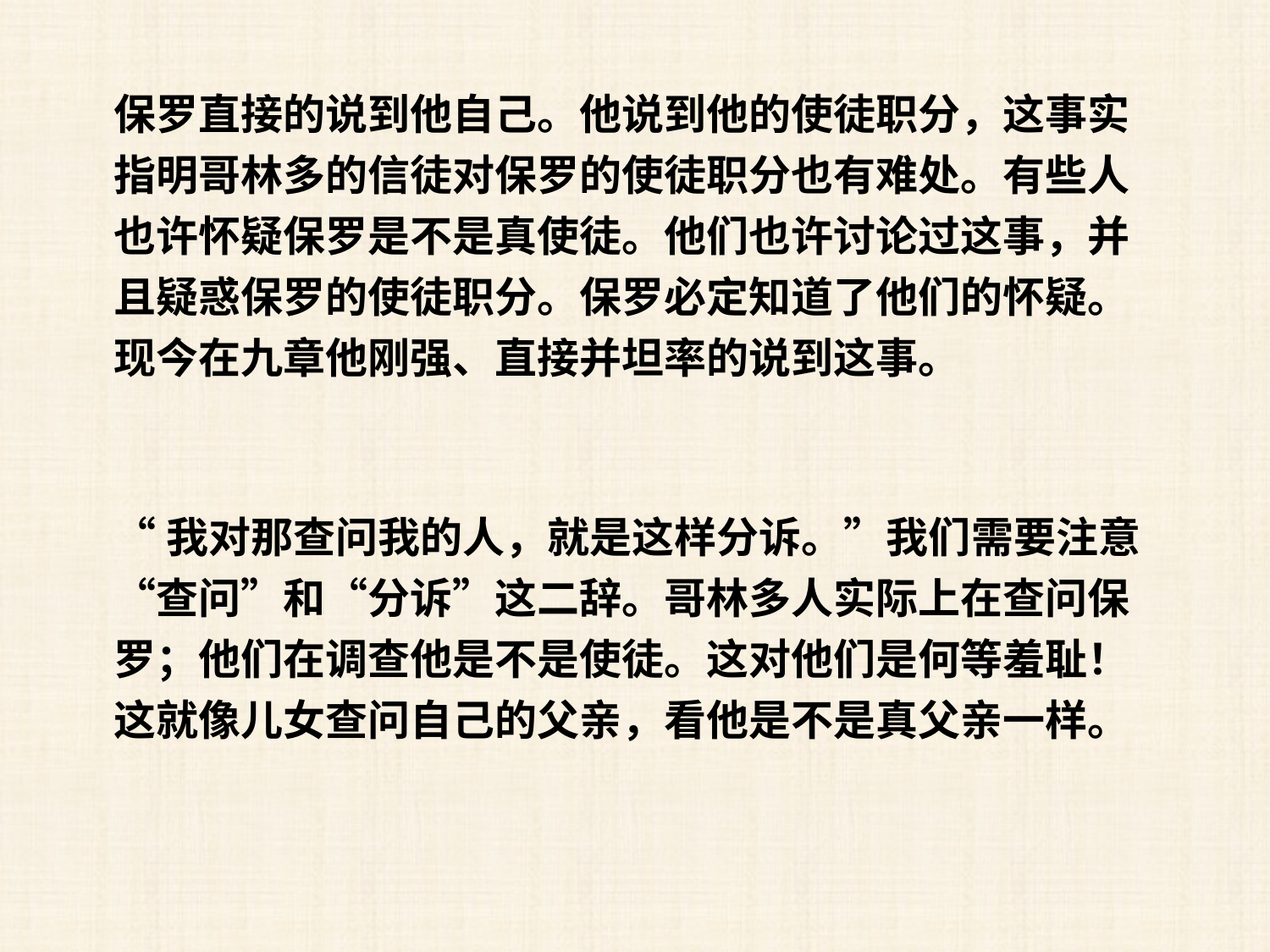

保罗直接的说到他自己。他说到他的使徒职分，这事实指明哥林多的信徒对保罗的使徒职分也有难处。有些人也许怀疑保罗是不是真使徒。他们也许讨论过这事，并且疑惑保罗的使徒职分。保罗必定知道了他们的怀疑。现今在九章他刚强、直接并坦率的说到这事。
“我对那查问我的人，就是这样分诉。”我们需要注意“查问”和“分诉”这二辞。哥林多人实际上在查问保罗；他们在调查他是不是使徒。这对他们是何等羞耻！这就像儿女查问自己的父亲，看他是不是真父亲一样。